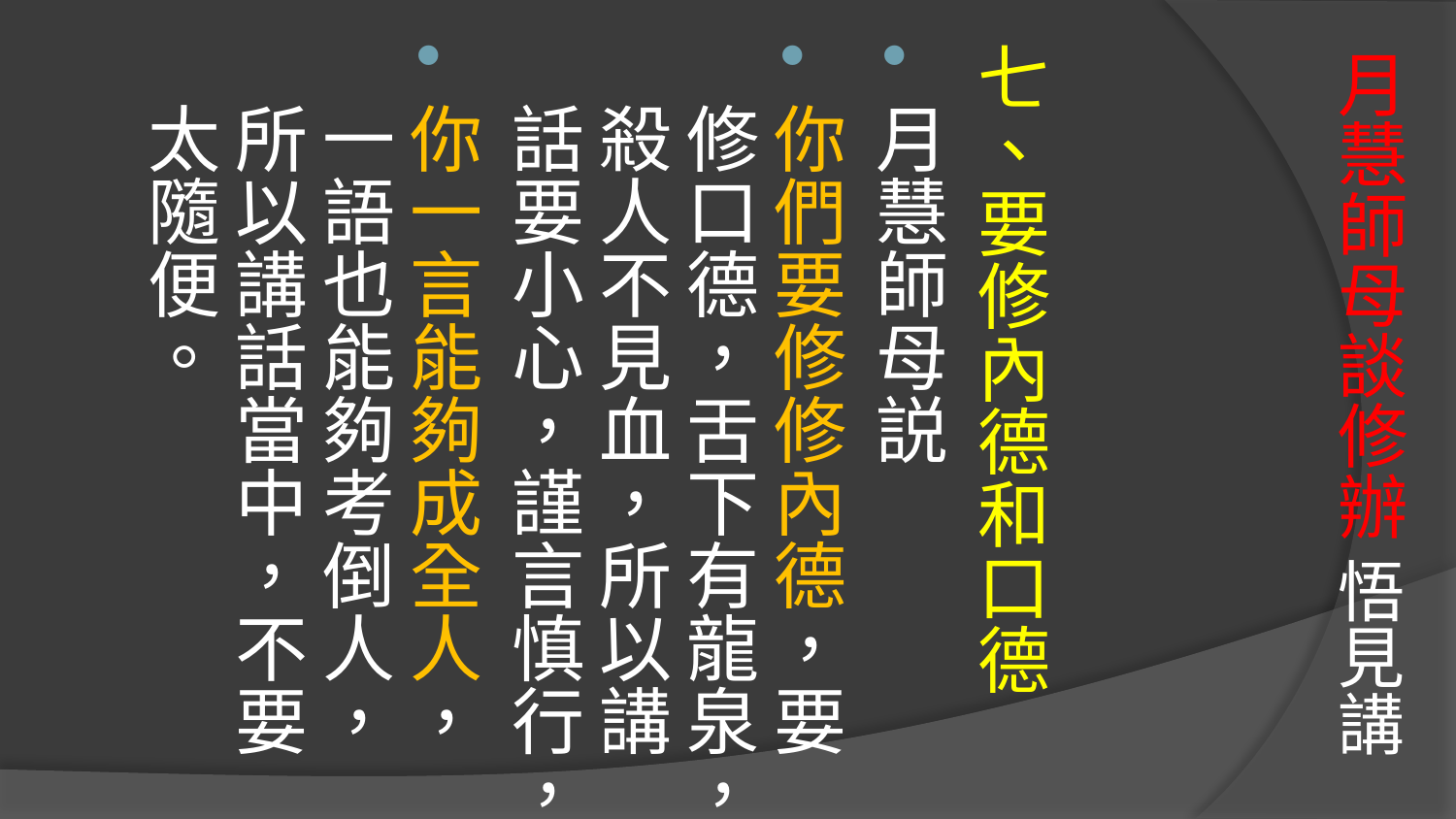

# 月慧師母談修辦 悟見講
七、要修內德和口德
月慧師母説
你們要修修內德，要修口德，舌下有龍泉，殺人不見血，所以講話要小心，謹言慎行，
你一言能夠成全人，一語也能夠考倒人，所以講話當中，不要太隨便。